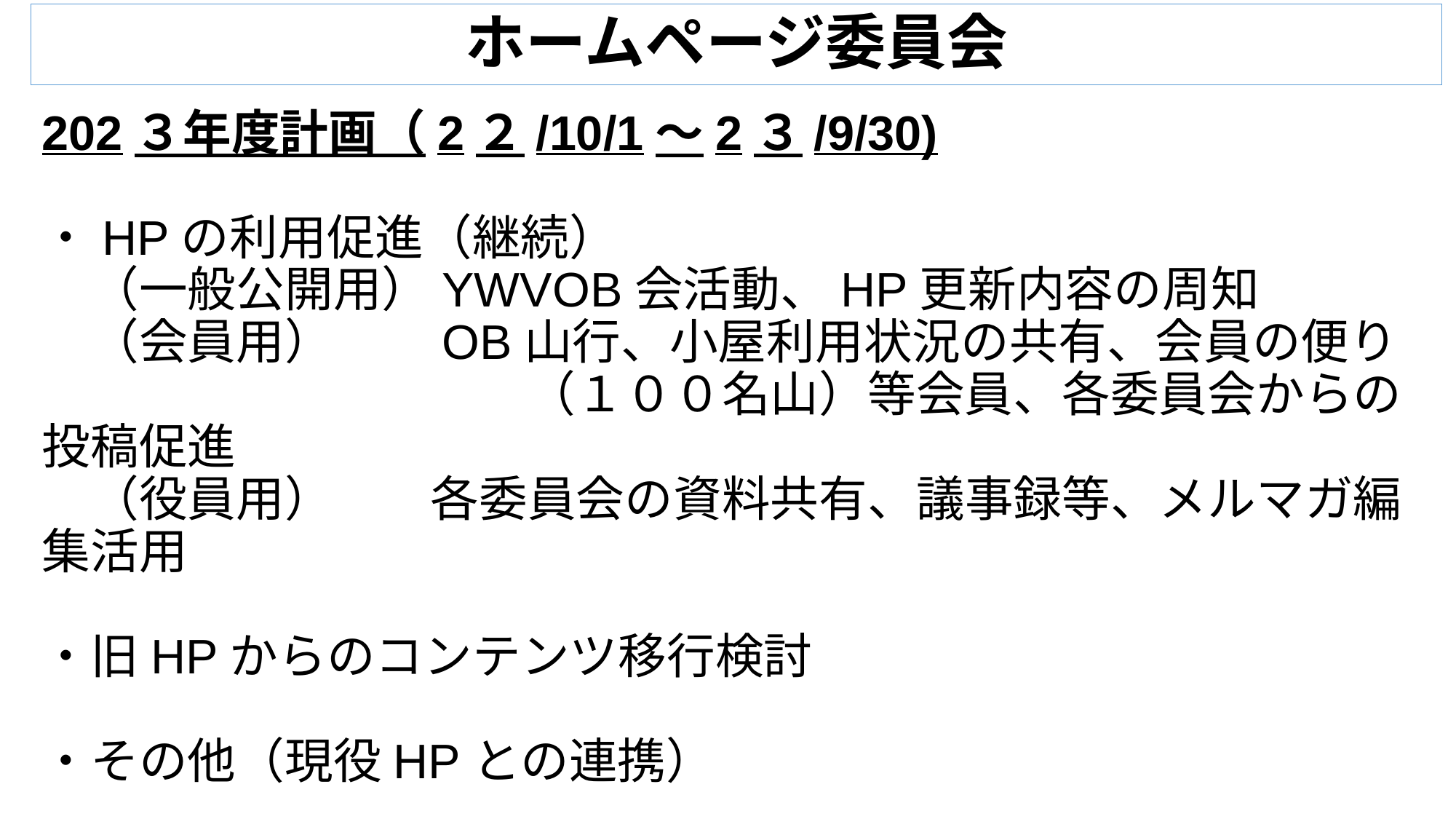

# ホームページ委員会
202３年度計画（2２/10/1～2３/9/30)

・HPの利用促進（継続）
　（一般公開用）YWVOB会活動、HP更新内容の周知
　（会員用）　　OB山行、小屋利用状況の共有、会員の便り
　　　　　　　　　　（１００名山）等会員、各委員会からの投稿促進
　（役員用）　　各委員会の資料共有、議事録等、メルマガ編集活用

・旧HPからのコンテンツ移行検討

・その他（現役HPとの連携）